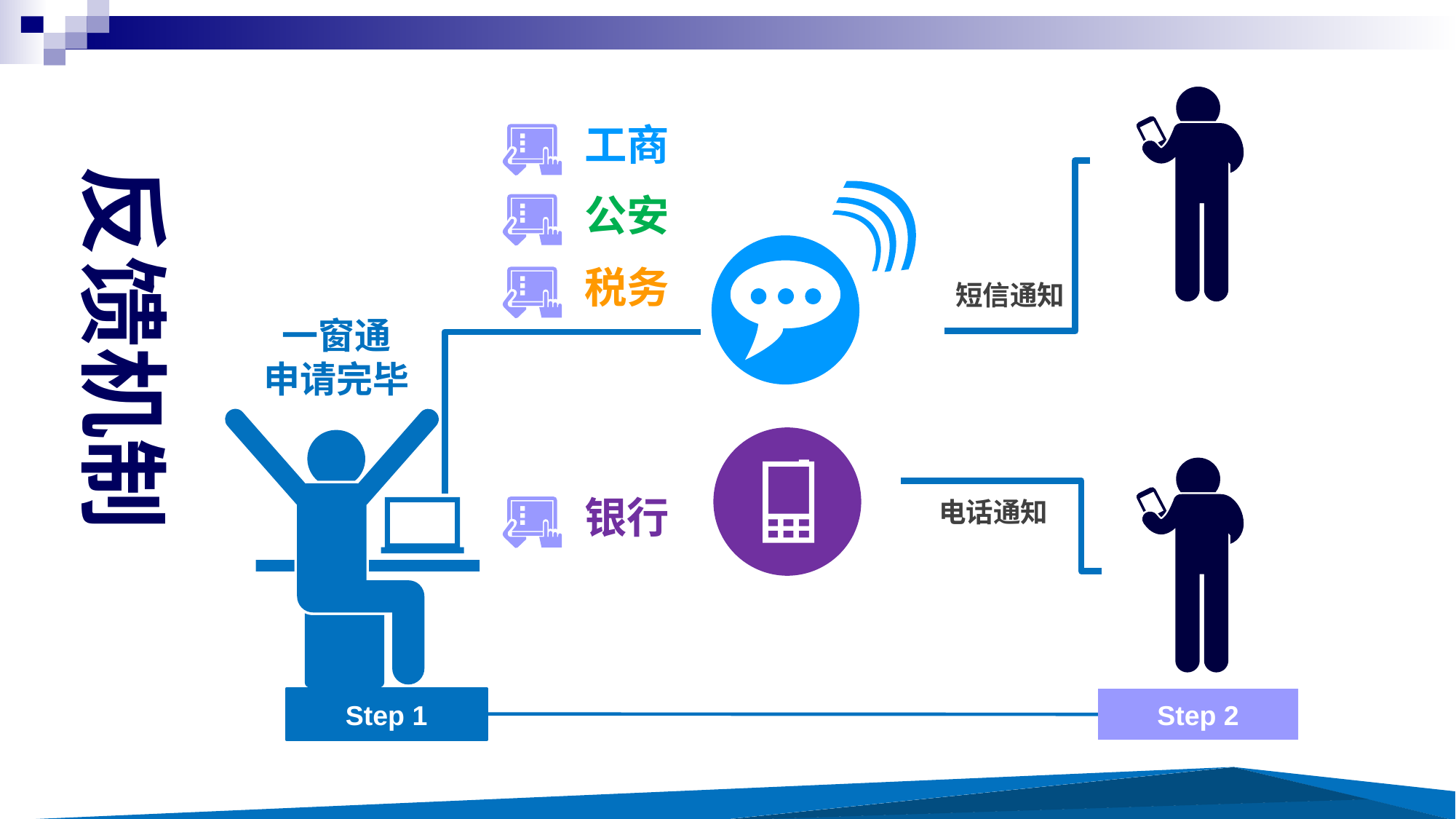

短信通知
工商

put your great subtitle here
反馈机制

公安

税务

一窗通
申请完毕

Step 1

Step 2

电话通知

银行